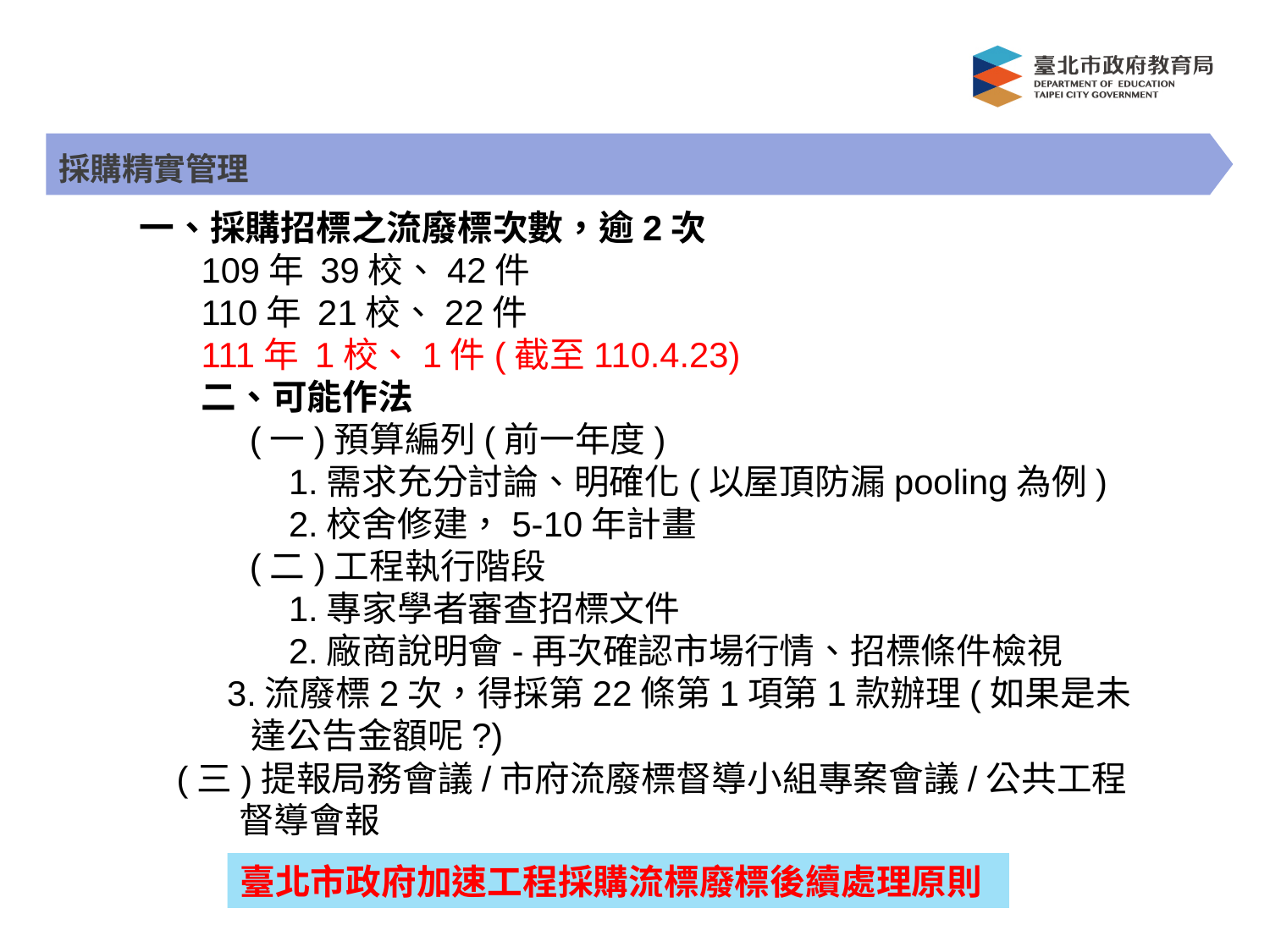

採購精實管理
一、採購招標之流廢標次數，逾2次
109年 39校、42件
110年 21校、22件
111年 1校、1件(截至110.4.23)
二、可能作法
     (一)預算編列(前一年度)
         1.需求充分討論、明確化(以屋頂防漏pooling為例)
         2.校舍修建，5-10年計畫
     (二)工程執行階段
         1.專家學者審查招標文件
         2.廠商說明會-再次確認市場行情、招標條件檢視
         3.流廢標2次，得採第22條第1項第1款辦理(如果是未達公告金額呢?)
(三)提報局務會議/市府流廢標督導小組專案會議/公共工程督導會報
4
臺北市政府加速工程採購流標廢標後續處理原則